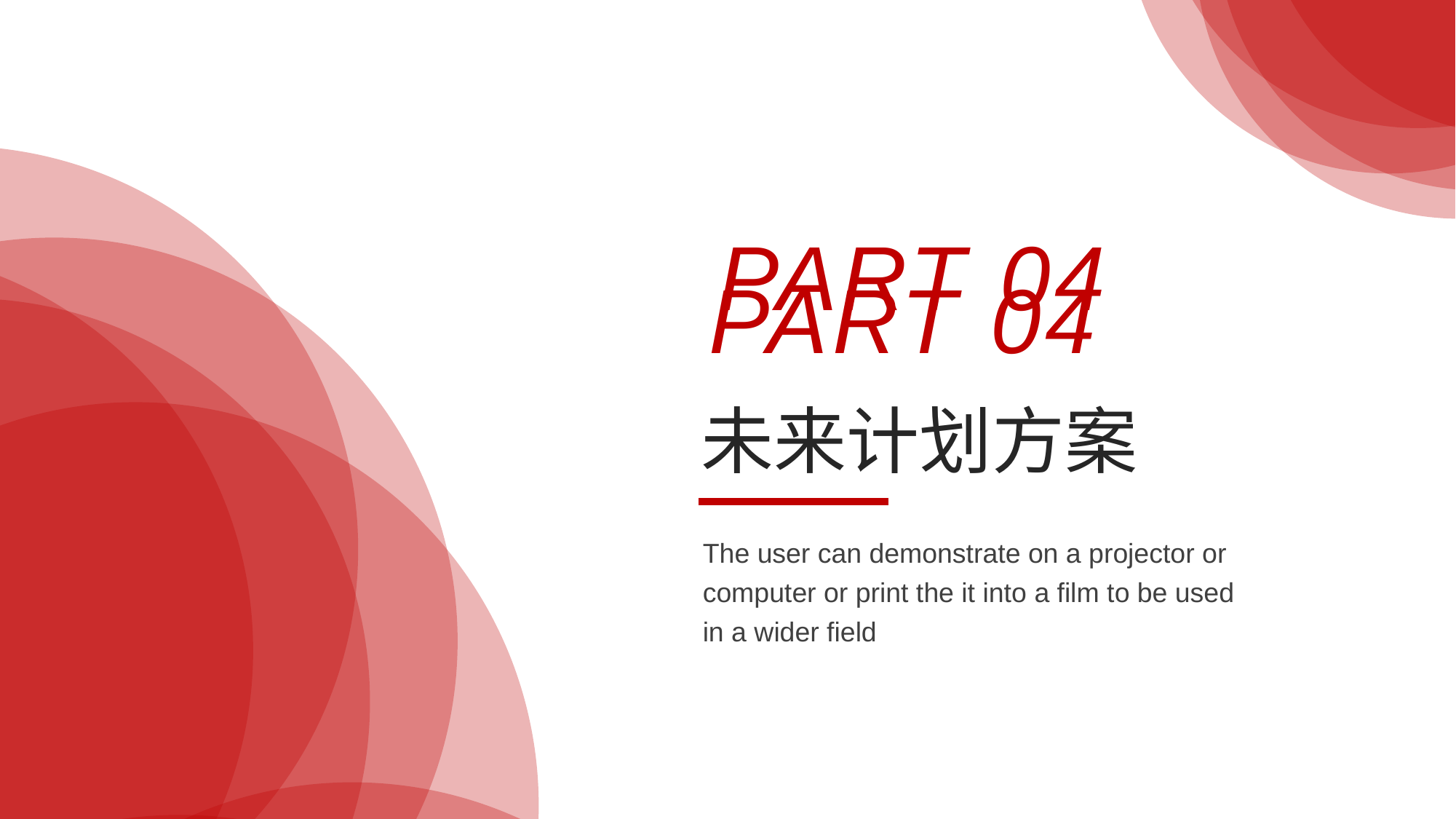

PART 04
PART 04
未来计划方案
The user can demonstrate on a projector or computer or print the it into a film to be used in a wider field